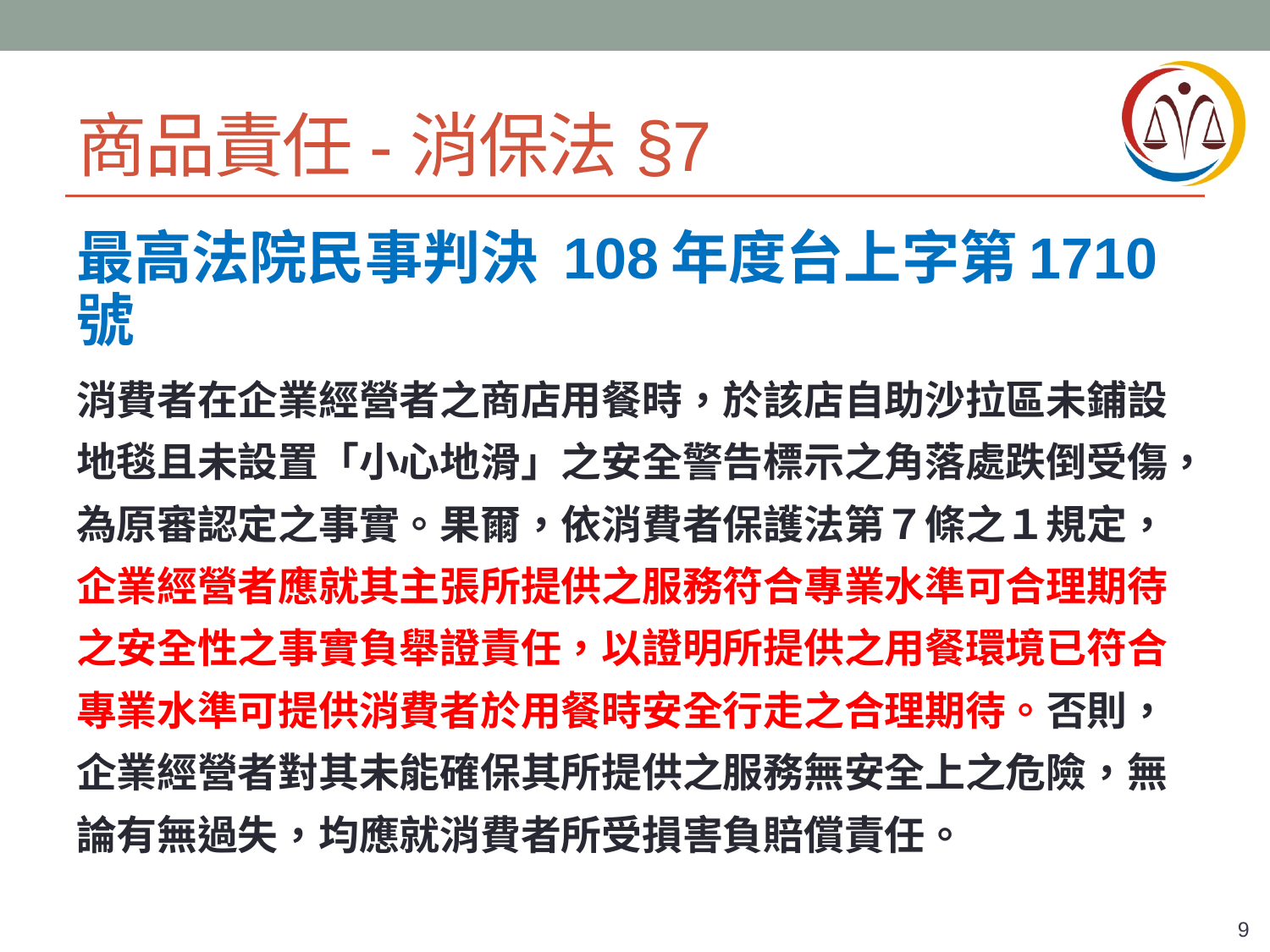

# 商品責任-消保法§7
最高法院民事判決 108年度台上字第1710號
消費者在企業經營者之商店用餐時，於該店自助沙拉區未鋪設地毯且未設置「小心地滑」之安全警告標示之角落處跌倒受傷，為原審認定之事實。果爾，依消費者保護法第７條之１規定，企業經營者應就其主張所提供之服務符合專業水準可合理期待之安全性之事實負舉證責任，以證明所提供之用餐環境已符合專業水準可提供消費者於用餐時安全行走之合理期待。否則，企業經營者對其未能確保其所提供之服務無安全上之危險，無論有無過失，均應就消費者所受損害負賠償責任。

9